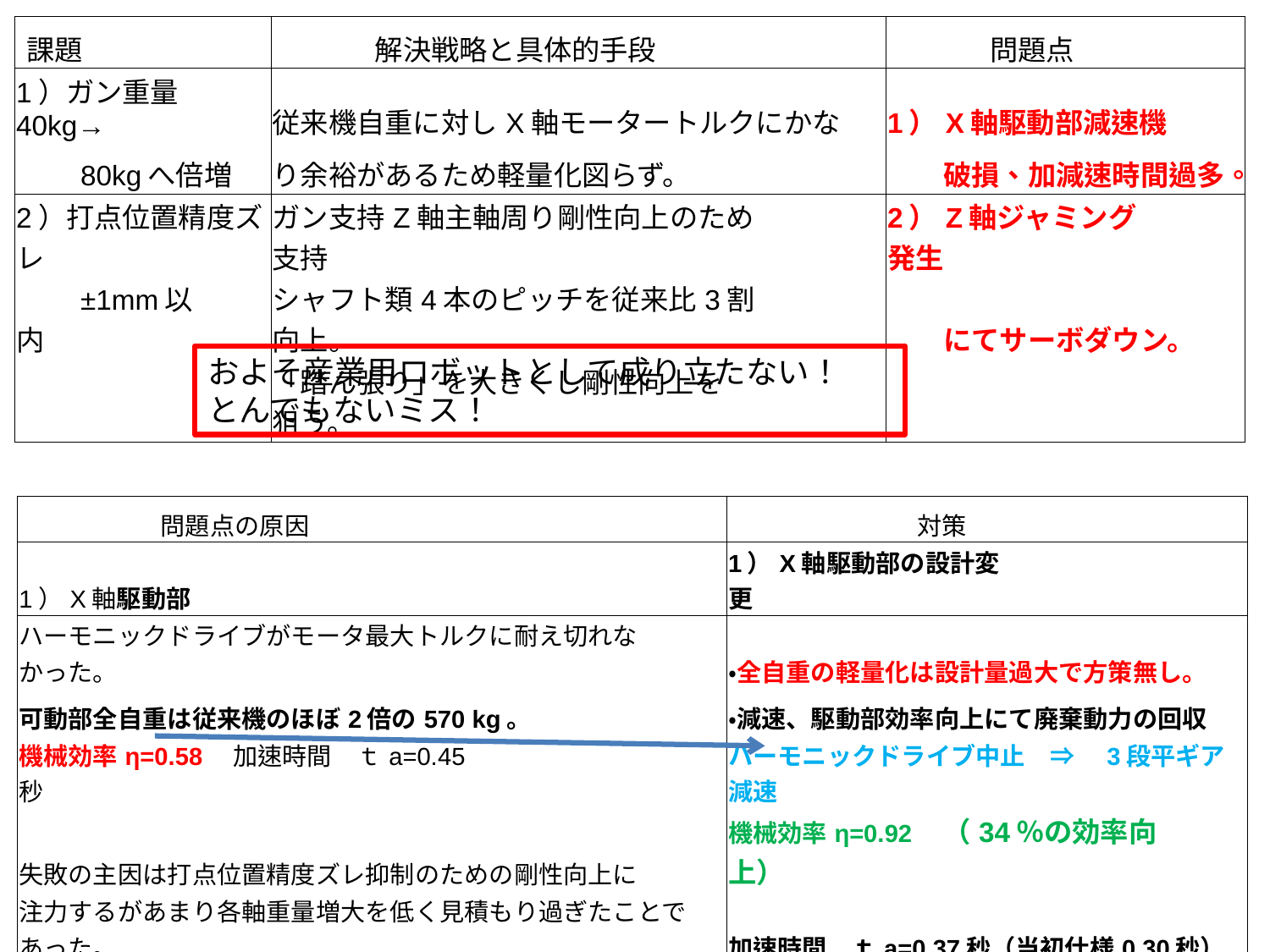

|  | 課題 |  |  |  |  |  |  | 解決戦略と具体的手段 |  |  |  |  |  |  | 問題点 |  |  |  |  |
| --- | --- | --- | --- | --- | --- | --- | --- | --- | --- | --- | --- | --- | --- | --- | --- | --- | --- | --- | --- |
| 1）ガン重量40kg→ |  |  |  |  |  | 従来機自重に対しX軸モータートルクにかな |  |  |  |  |  |  | 1）X軸駆動部減速機 |  |  |  |  |  |  |
| 80kgへ倍増 |  |  |  |  |  | り余裕があるため軽量化図らず。 |  |  |  |  |  |  | 破損、加減速時間過多。 |  |  |  |  |  |  |
| 2）打点位置精度ズレ |  |  |  |  |  | ガン支持Z軸主軸周り剛性向上のため支持 |  |  |  |  |  |  | 2）Z軸ジャミング発生 |  |  |  |  |  |  |
| ±1mm以内 |  |  |  |  |  | シャフト類4本のピッチを従来比3割向上。 |  |  |  |  |  |  | にてサーボダウン。 |  |  |  |  |  |  |
|  |  |  |  |  |  | 「踏ん張り」を大きくし剛性向上を狙う。 |  |  |  |  |  |  |  |  |  |  |  |  |  |
およそ産業用ロボットとして成り立たない！
とんでもないミス！
|  |  |  | 問題点の原因 |  |  |  |  |  |  |  |  |  |  |  |  |  |  |  | 対策 |  |  |  |  |  |
| --- | --- | --- | --- | --- | --- | --- | --- | --- | --- | --- | --- | --- | --- | --- | --- | --- | --- | --- | --- | --- | --- | --- | --- | --- |
| 1）X軸駆動部 |  |  |  |  |  |  |  |  |  |  |  |  |  |  | 1）X軸駆動部の設計変更 |  |  |  |  |  |  |  |  |  |
| ハーモニックドライブがモータ最大トルクに耐え切れなかった。 |  |  |  |  |  |  |  |  |  |  |  |  |  |  | ・全自重の軽量化は設計量過大で方策無し。 |  |  |  |  |  |  |  |  |  |
| 可動部全自重は従来機のほぼ2倍の570 kg。 |  |  |  |  |  |  |  |  |  |  |  |  |  |  | ・減速、駆動部効率向上にて廃棄動力の回収 |  |  |  |  |  |  |  |  |  |
| 機械効率η=0.58　加速時間　ｔa=0.45秒 |  |  |  |  |  |  |  |  |  |  |  |  |  |  | ハーモニックドライブ中止　⇒　3段平ギア減速 |  |  |  |  |  |  |  |  |  |
| 失敗の主因は打点位置精度ズレ抑制のための剛性向上に |  |  |  |  |  |  |  |  |  |  |  |  |  |  | 機械効率η=0.92　（34％の効率向上） |  |  |  |  |  |  |  |  |  |
| 注力するがあまり各軸重量増大を低く見積もり過ぎたことであった。 |  |  |  |  |  |  |  |  |  |  |  |  |  |  | 加速時間　ｔa=0.37秒（当初仕様0.30秒） |  |  |  |  |  |  |  |  |  |
| 2）Z軸自重過多によるモータへのオーバートルク |  |  |  |  |  |  |  |  |  |  |  |  |  |  | 2）Z軸バネバランサー部の設計変更 |  |  |  |  |  |  |  |  |  |